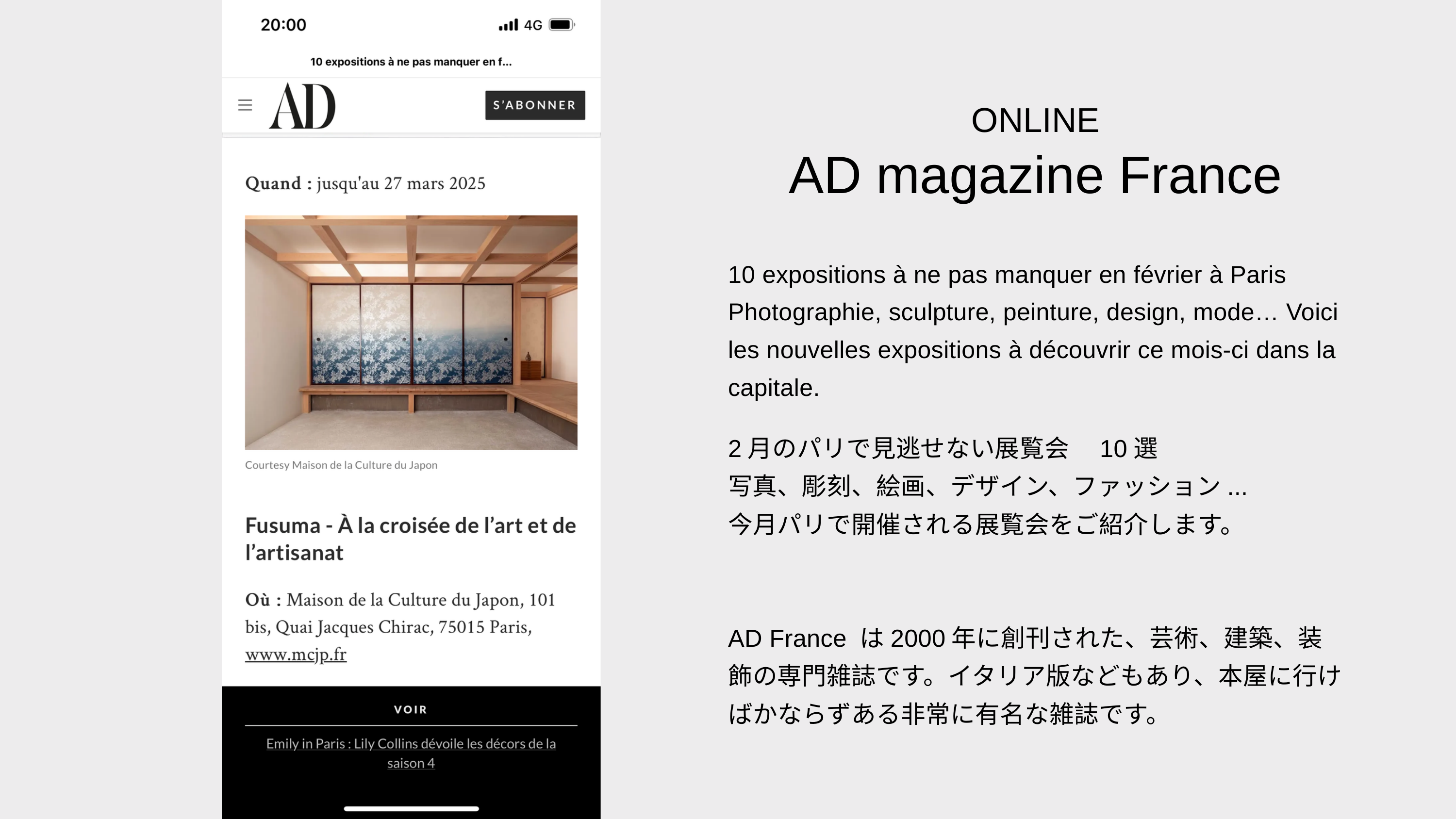

ONLINE
AD magazine France
10 expositions à ne pas manquer en février à Paris
Photographie, sculpture, peinture, design, mode… Voici les nouvelles expositions à découvrir ce mois-ci dans la capitale.
2月のパリで見逃せない展覧会　10選
写真、彫刻、絵画、デザイン、ファッション...
今月パリで開催される展覧会をご紹介します。
AD France は2000年に創刊された、芸術、建築、装飾の専門雑誌です。イタリア版などもあり、本屋に行けばかならずある非常に有名な雑誌です。